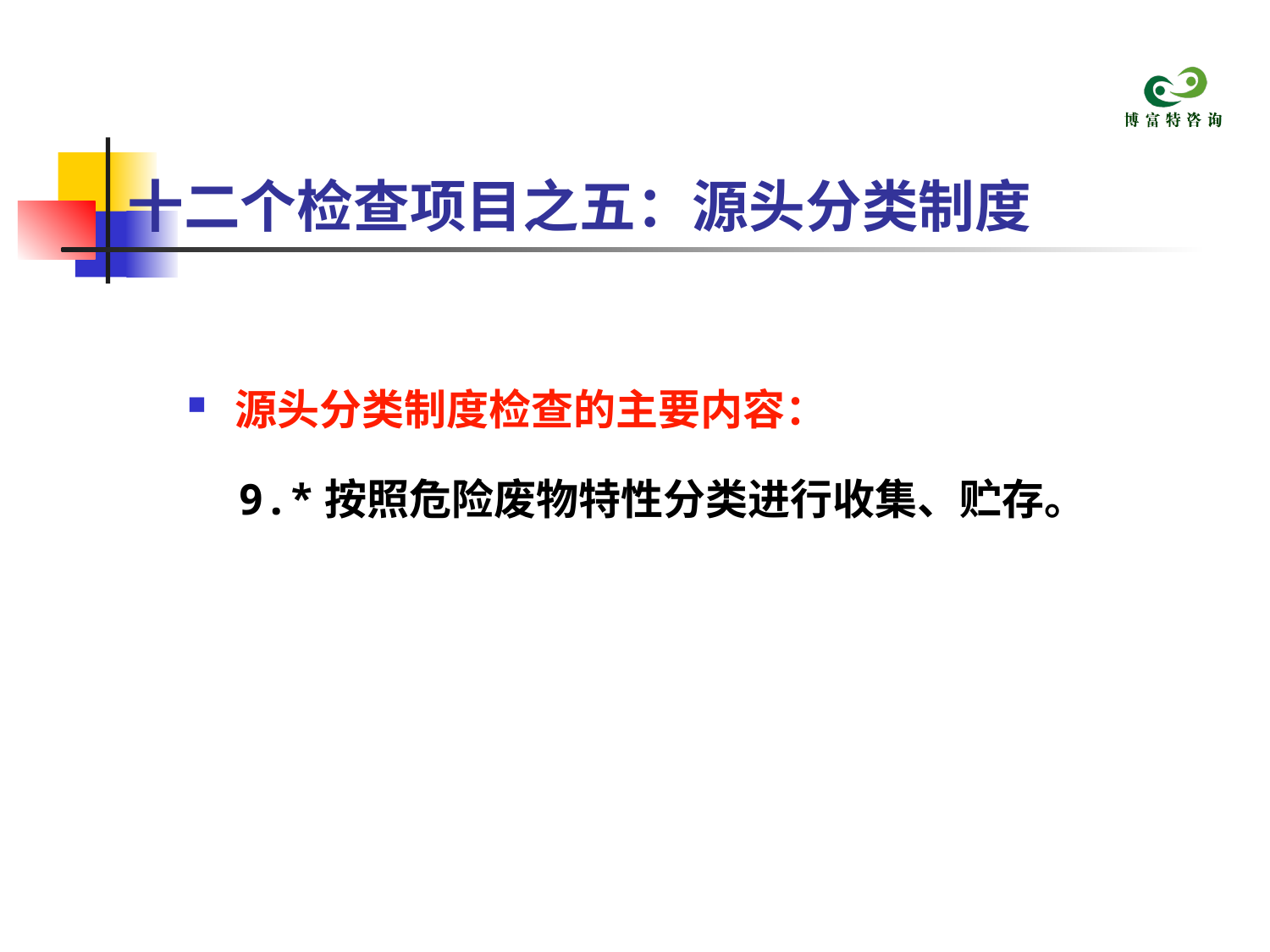

# 十二个检查项目之五：源头分类制度
源头分类制度检查的主要内容：
  9.*按照危险废物特性分类进行收集、贮存。